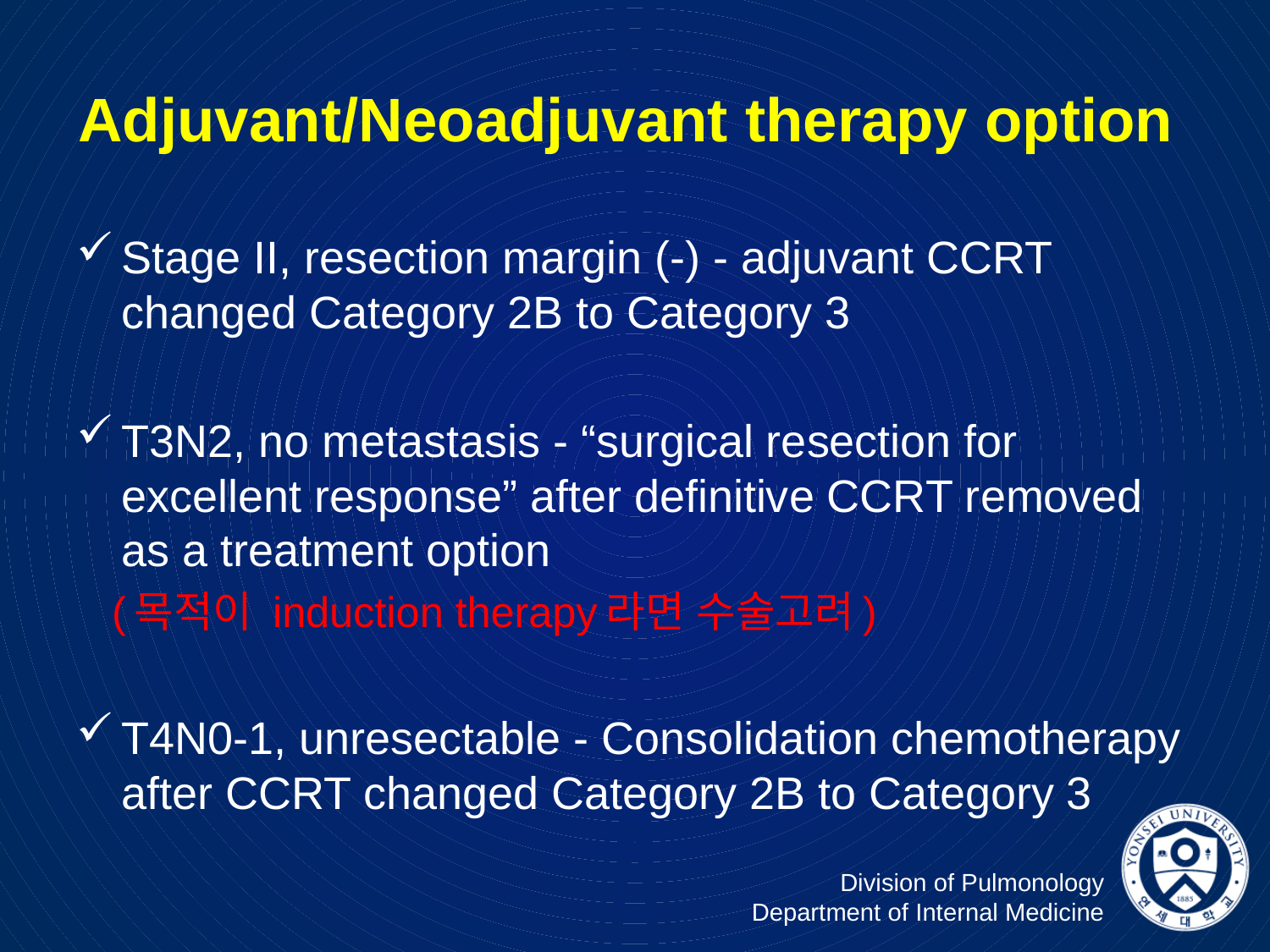

# Adjuvant/Neoadjuvant therapy option
Stage II, resection margin (-) - adjuvant CCRT changed Category 2B to Category 3

T3N2, no metastasis - “surgical resection for excellent response” after definitive CCRT removed as a treatment option
   (목적이 induction therapy라면 수술고려)

T4N0-1, unresectable - Consolidation chemotherapy after CCRT changed Category 2B to Category 3